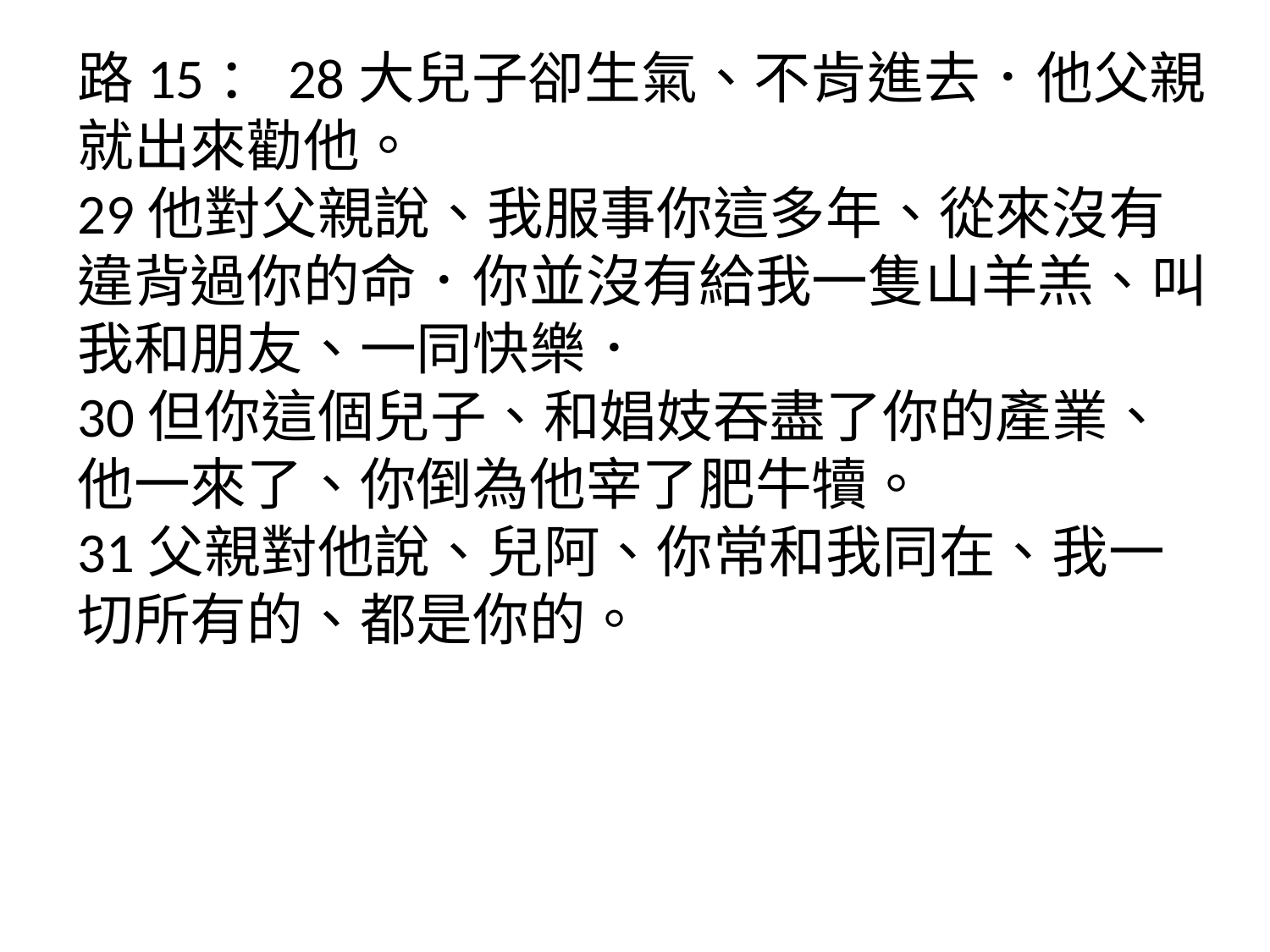

路15：28大兒子卻生氣、不肯進去．他父親就出來勸他。
29他對父親說、我服事你這多年、從來沒有違背過你的命．你並沒有給我一隻山羊羔、叫我和朋友、一同快樂．
30但你這個兒子、和娼妓吞盡了你的產業、他一來了、你倒為他宰了肥牛犢。
31父親對他說、兒阿、你常和我同在、我一切所有的、都是你的。